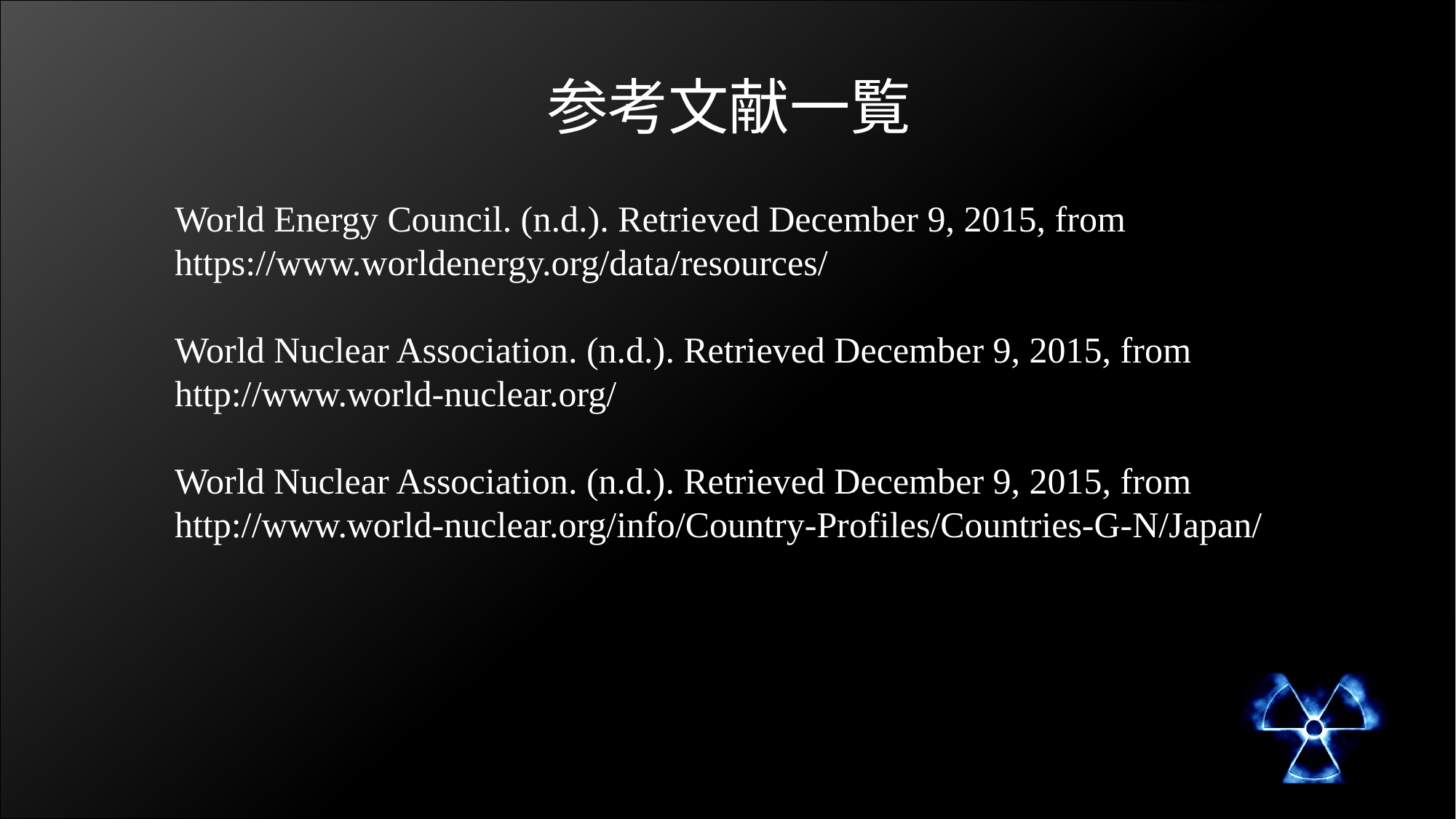

# 参考文献一覧
World Energy Council. (n.d.). Retrieved December 9, 2015, from https://www.worldenergy.org/data/resources/

World Nuclear Association. (n.d.). Retrieved December 9, 2015, from http://www.world-nuclear.org/

World Nuclear Association. (n.d.). Retrieved December 9, 2015, from http://www.world-nuclear.org/info/Country-Profiles/Countries-G-N/Japan/